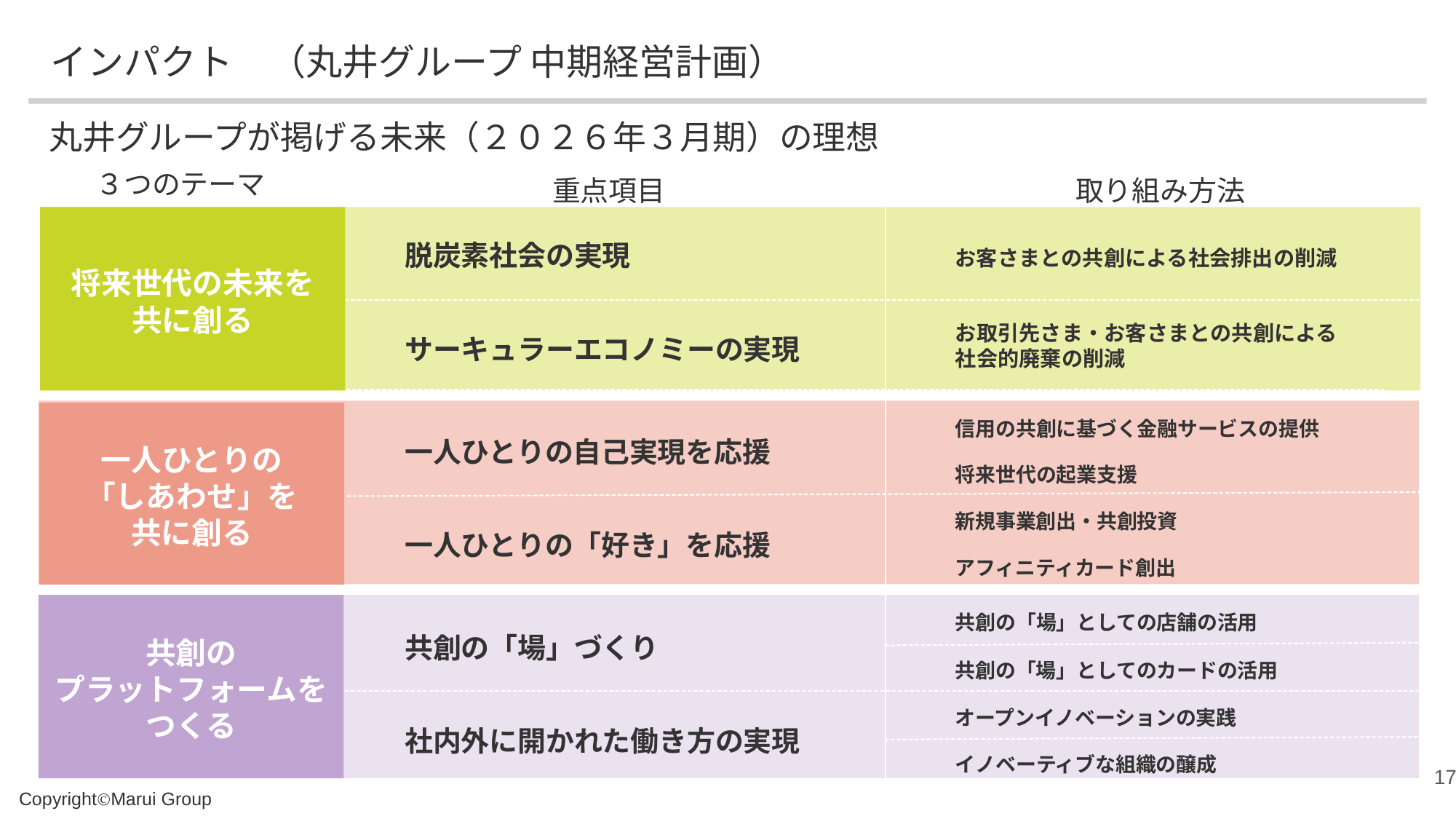

# インパクト　（丸井グループ 中期経営計画）
丸井グループが掲げる未来（２０２６年３月期）の理想
３つのテーマ
重点項目
取り組み方法

将来世代の未来を
共に創る
脱炭素社会の実現
お客さまとの共創による社会排出の削減
サーキュラーエコノミーの実現
お取引先さま・お客さまとの共創による
社会的廃棄の削減

一人ひとりの
「しあわせ」を
共に創る
信用の共創に基づく金融サービスの提供
一人ひとりの自己実現を応援
将来世代の起業支援
新規事業創出・共創投資
一人ひとりの「好き」を応援
アフィニティカード創出
共創の
プラットフォームを
つくる

共創の「場」としての店舗の活用
共創の「場」づくり
共創の「場」としてのカードの活用
オープンイノベーションの実践
社内外に開かれた働き方の実現
イノベーティブな組織の醸成
CopyrightⒸMarui Group